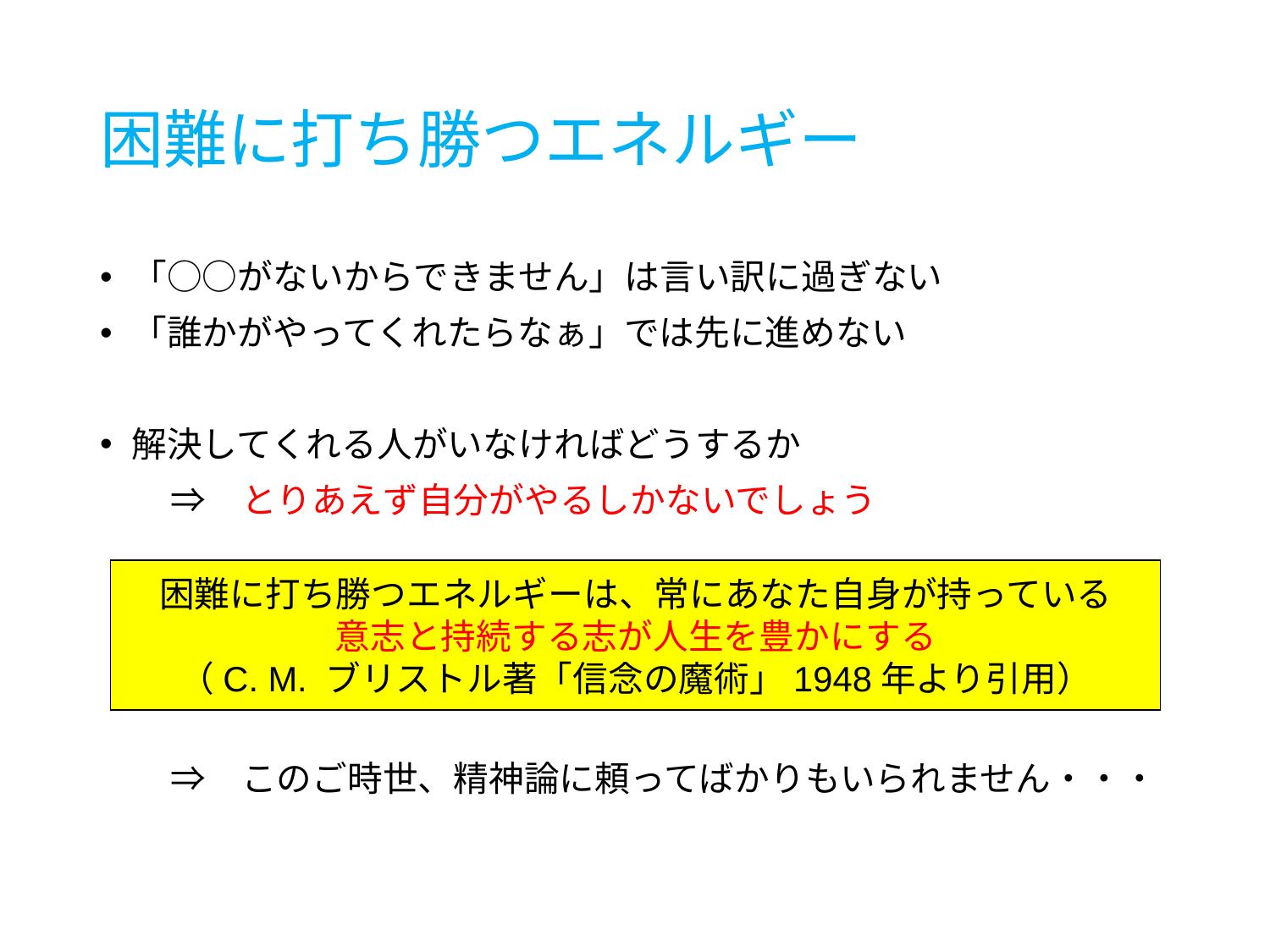

# 困難に打ち勝つエネルギー
「○○がないからできません」は言い訳に過ぎない
「誰かがやってくれたらなぁ」では先に進めない

解決してくれる人がいなければどうするか
　　⇒　とりあえず自分がやるしかないでしょう

　　⇒　このご時世、精神論に頼ってばかりもいられません・・・
困難に打ち勝つエネルギーは、常にあなた自身が持っている
意志と持続する志が人生を豊かにする
（C. M. ブリストル著「信念の魔術」1948年より引用）